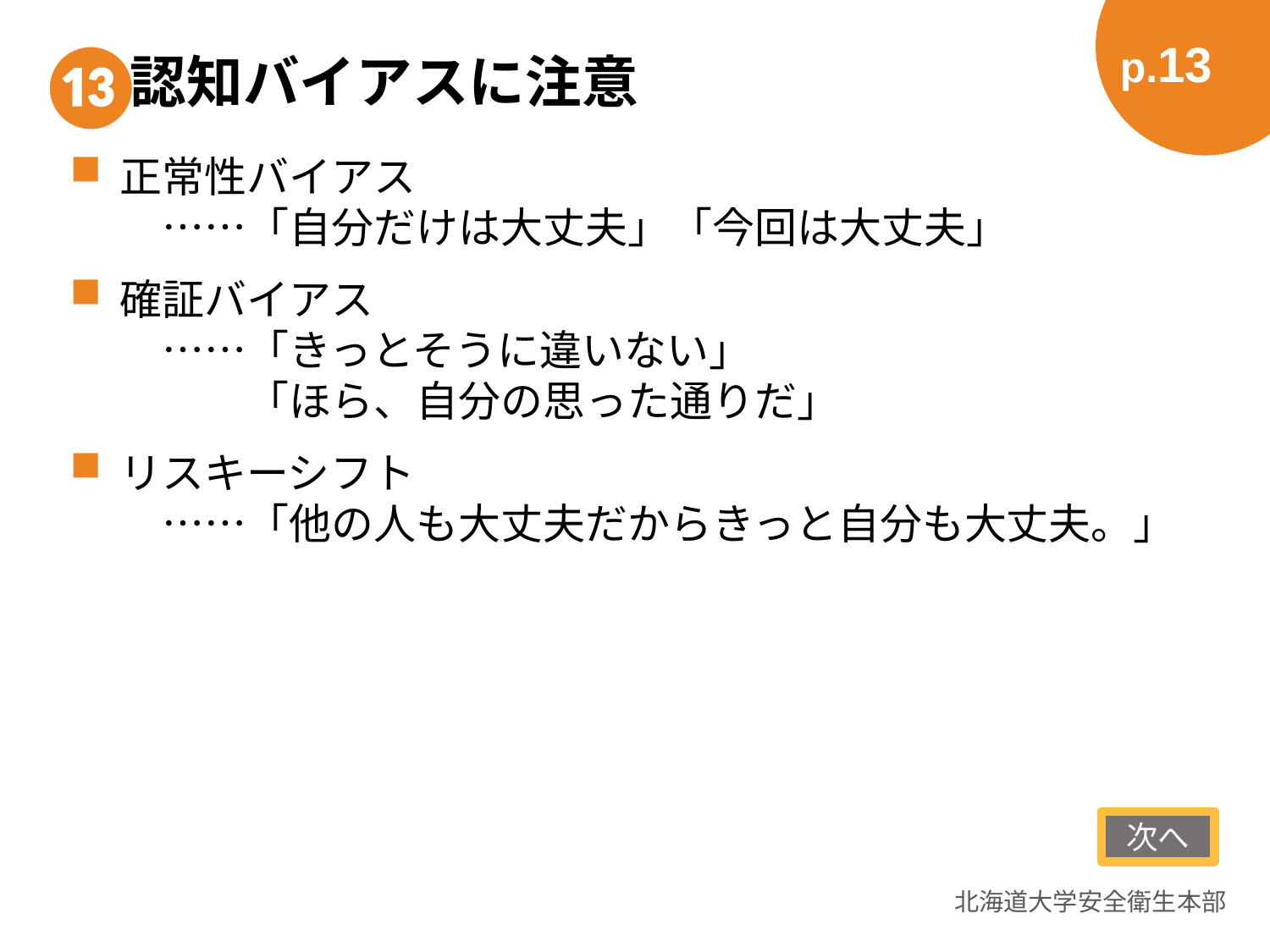

p.13
⓭
# 認知バイアスに注意
正常性バイアス
　……「自分だけは大丈夫」「今回は大丈夫」
確証バイアス
　……「きっとそうに違いない」
　　　「ほら、自分の思った通りだ」
リスキーシフト
　……「他の人も大丈夫だからきっと自分も大丈夫。」
次へ